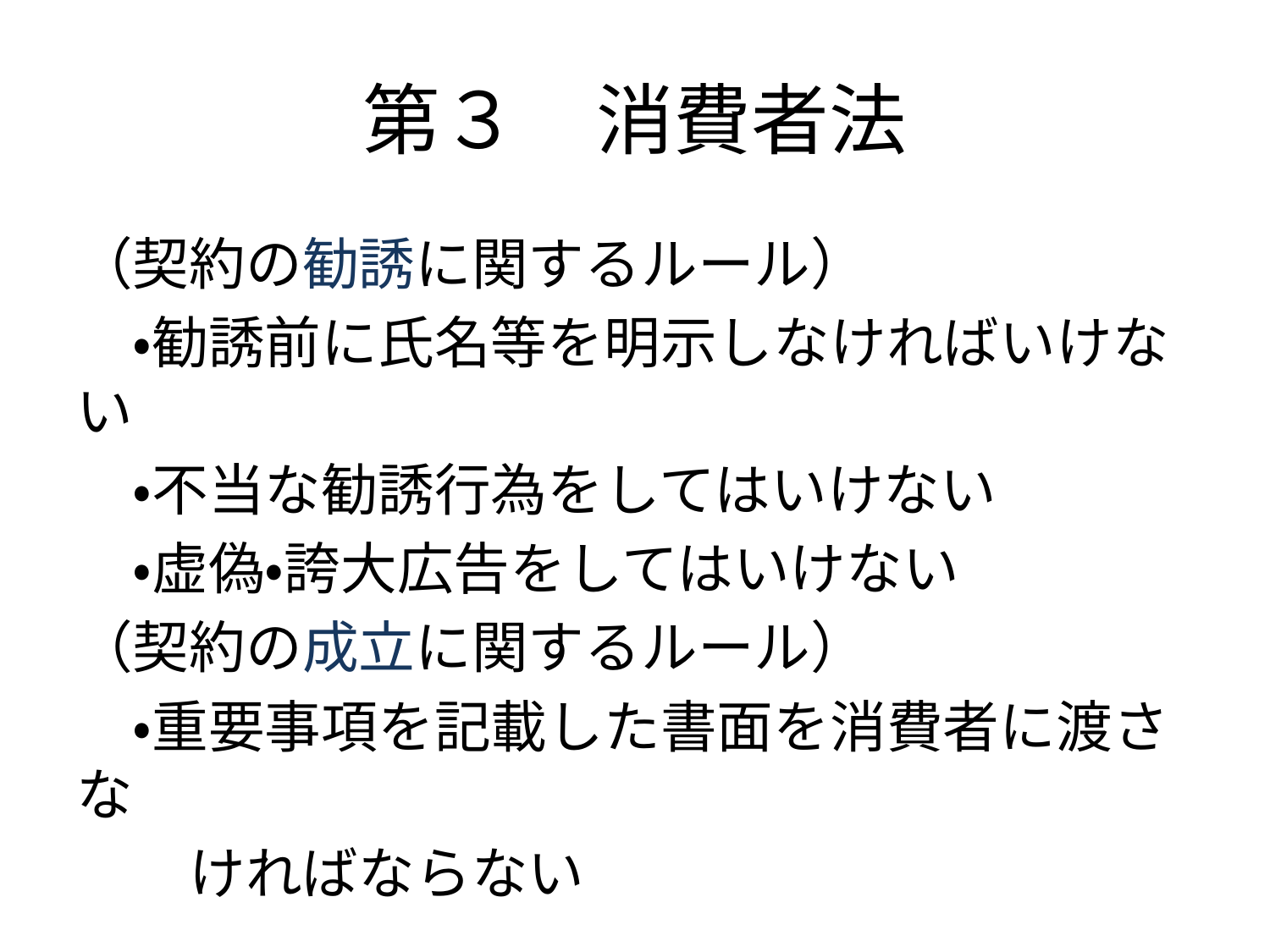

# 第３　消費者法
（契約の勧誘に関するルール）
　・勧誘前に氏名等を明示しなければいけない
　・不当な勧誘行為をしてはいけない
　・虚偽・誇大広告をしてはいけない
（契約の成立に関するルール）
　・重要事項を記載した書面を消費者に渡さな
　　ければならない